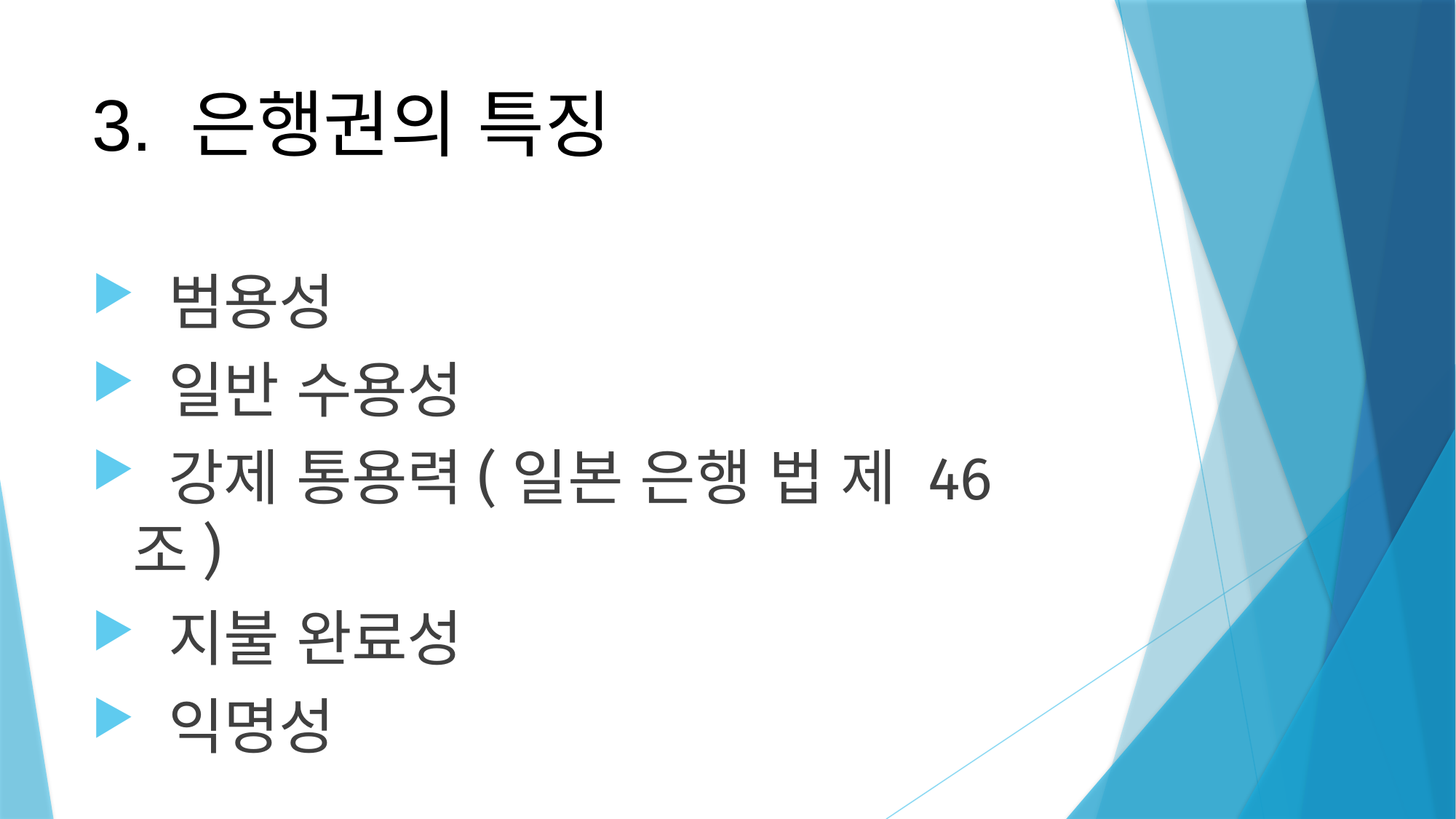

# 3. 은행권의 특징
 범용성
 일반 수용성
 강제 통용력(일본 은행 법 제 46조)
 지불 완료성
 익명성